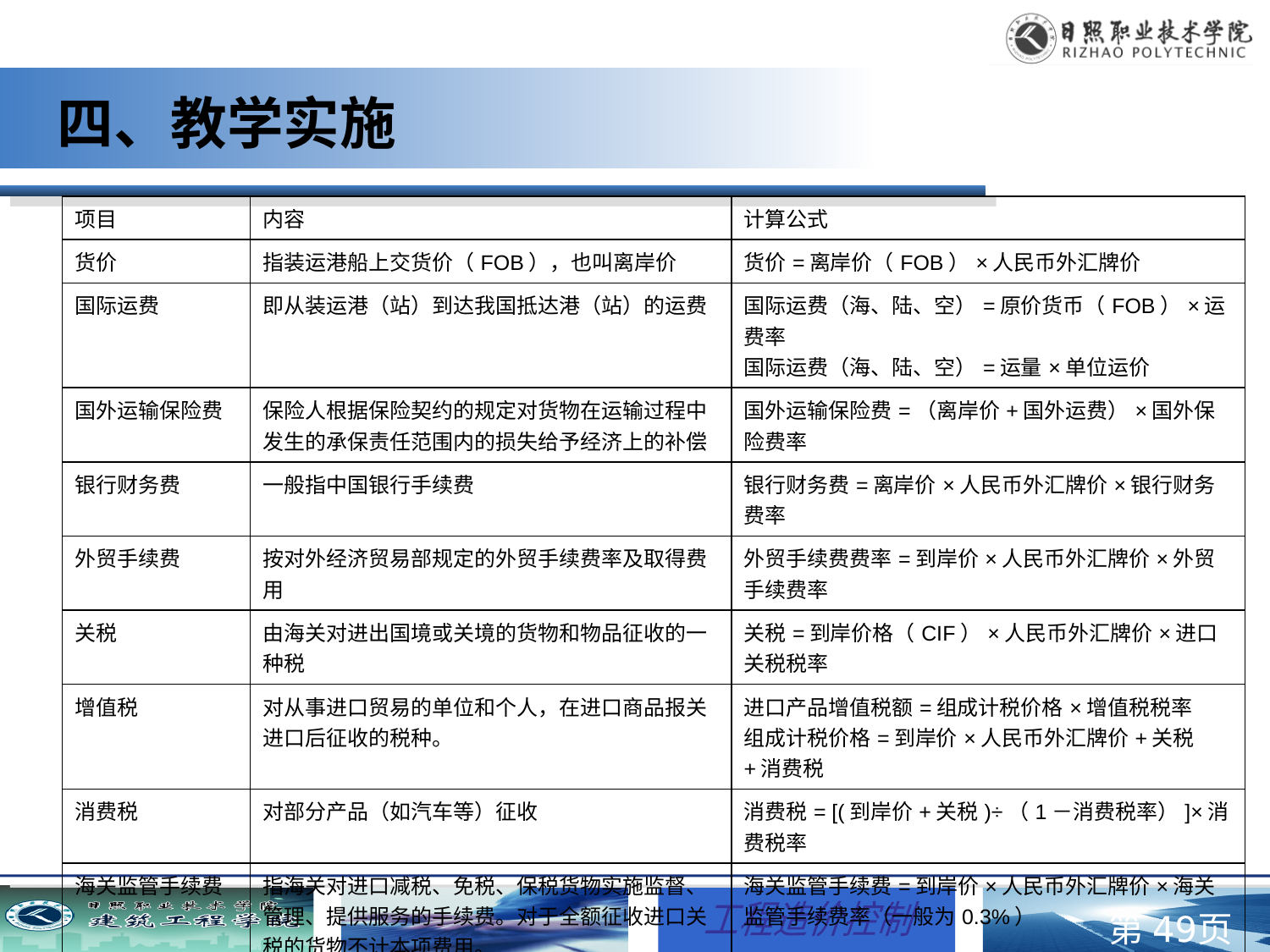

四、教学实施
| 项目 | 内容 | 计算公式 |
| --- | --- | --- |
| 货价 | 指装运港船上交货价（FOB），也叫离岸价 | 货价=离岸价（FOB）×人民币外汇牌价 |
| 国际运费 | 即从装运港（站）到达我国抵达港（站）的运费 | 国际运费（海、陆、空）=原价货币（FOB）×运费率 国际运费（海、陆、空）=运量×单位运价 |
| 国外运输保险费 | 保险人根据保险契约的规定对货物在运输过程中发生的承保责任范围内的损失给予经济上的补偿 | 国外运输保险费=（离岸价+国外运费）×国外保险费率 |
| 银行财务费 | 一般指中国银行手续费 | 银行财务费=离岸价×人民币外汇牌价×银行财务费率 |
| 外贸手续费 | 按对外经济贸易部规定的外贸手续费率及取得费用 | 外贸手续费费率=到岸价×人民币外汇牌价×外贸手续费率 |
| 关税 | 由海关对进出国境或关境的货物和物品征收的一种税 | 关税=到岸价格（CIF）×人民币外汇牌价×进口关税税率 |
| 增值税 | 对从事进口贸易的单位和个人，在进口商品报关进口后征收的税种。 | 进口产品增值税额=组成计税价格×增值税税率 组成计税价格=到岸价×人民币外汇牌价+关税+消费税 |
| 消费税 | 对部分产品（如汽车等）征收 | 消费税= [(到岸价+关税)÷（1－消费税率）]×消费税率 |
| 海关监管手续费 | 指海关对进口减税、免税、保税货物实施监督、管理、提供服务的手续费。对于全额征收进口关税的货物不计本项费用。 | 海关监管手续费=到岸价×人民币外汇牌价×海关监管手续费率（一般为0.3%） |
| 车辆购置附加费 | 进口车辆须缴纳进口车辆购置附加费 | 进口车辆购置附加费=（到岸价+关税+消费税+增值税）×进口车辆购置附加费费率 |
第49页